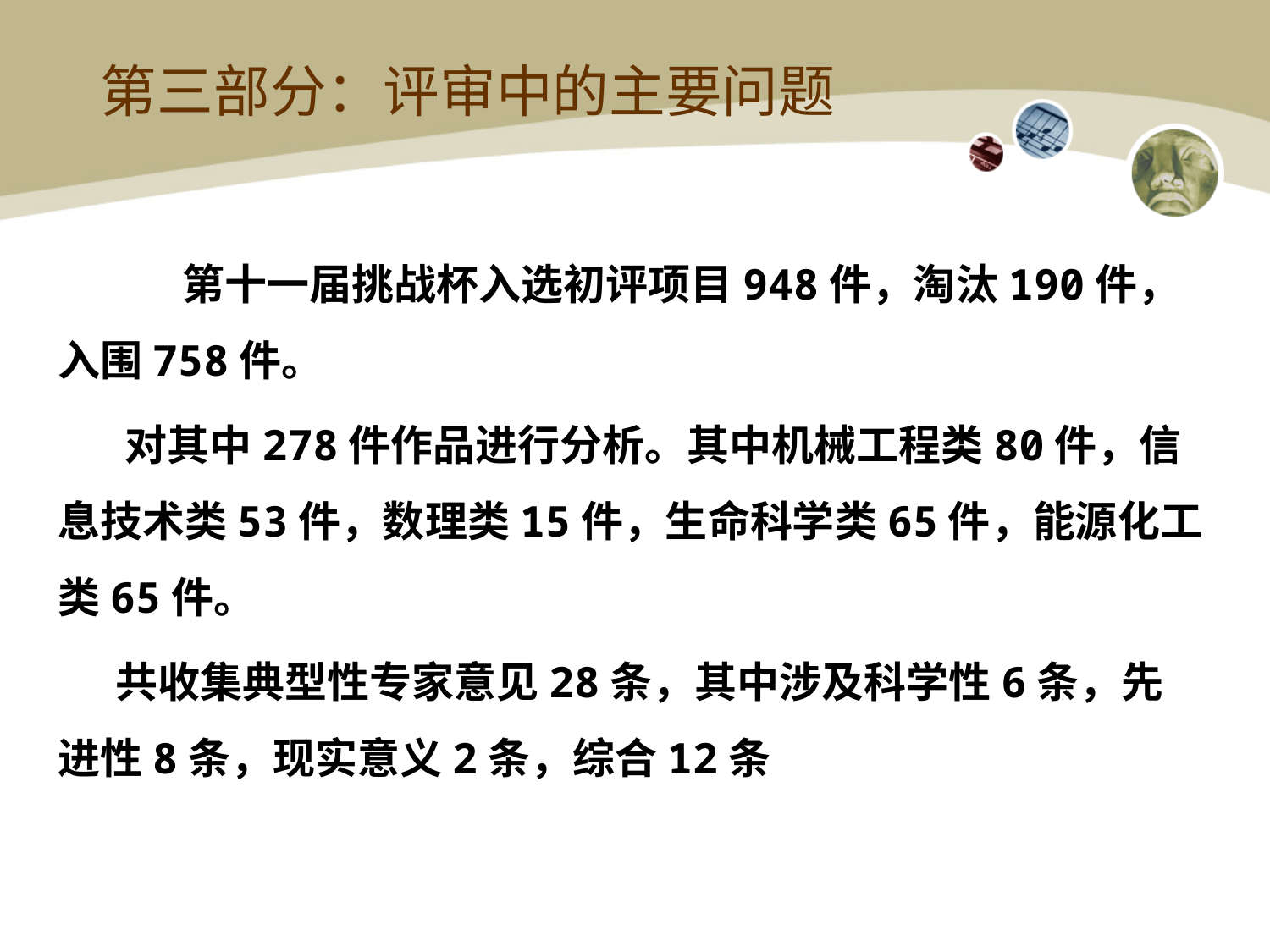

# 第三部分：评审中的主要问题
            第十一届挑战杯入选初评项目948件，淘汰190件，入围758件。
      对其中278件作品进行分析。其中机械工程类80件，信息技术类53件，数理类15件，生命科学类65件，能源化工类65件。
     共收集典型性专家意见28条，其中涉及科学性6条，先进性8条，现实意义2条，综合12条